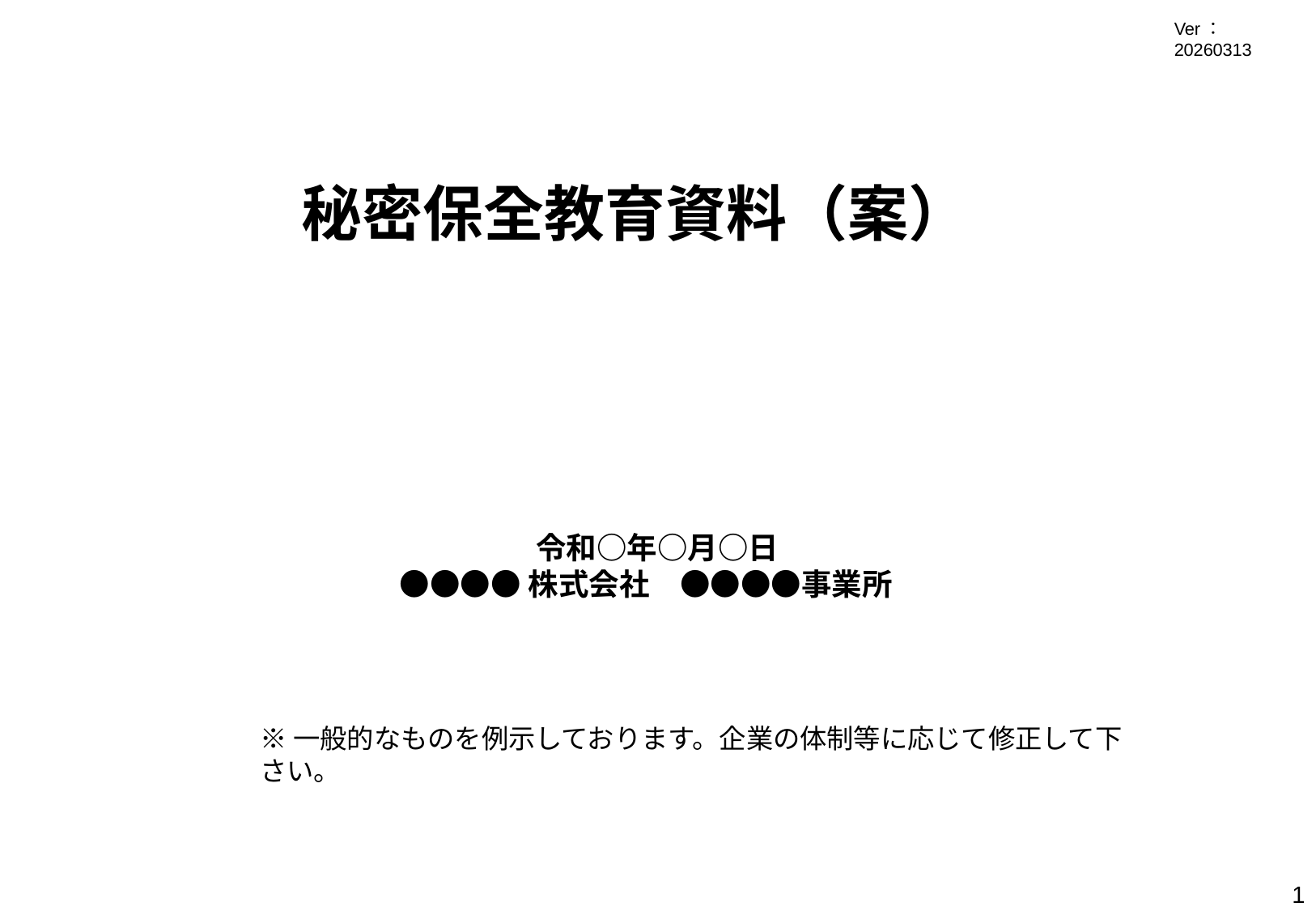

Ver：20260313
# 秘密保全教育資料（案）
令和○年○月○日
●●●●株式会社　●●●●事業所
※一般的なものを例示しております。企業の体制等に応じて修正して下さい。
1